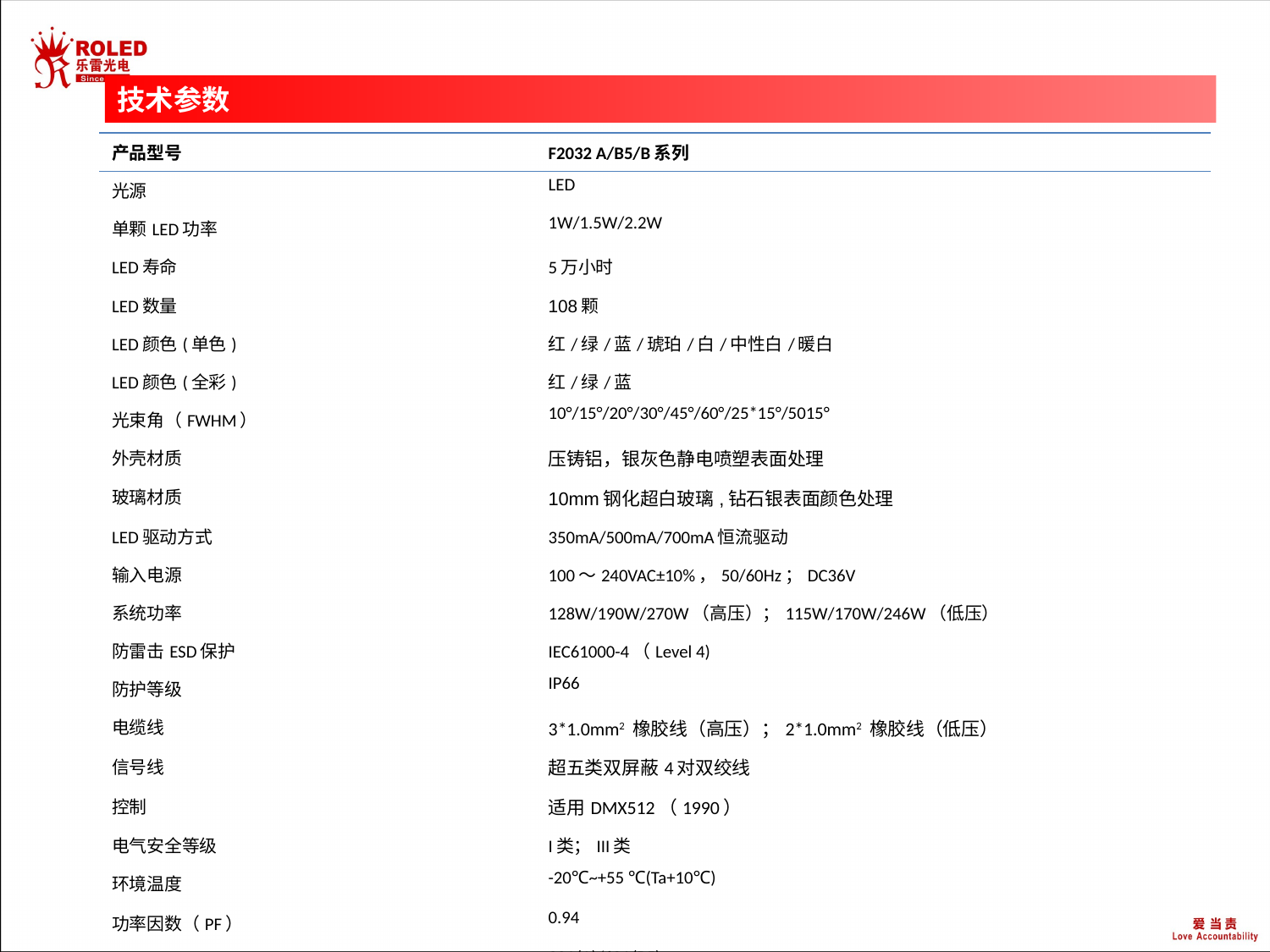

技术参数
| 产品型号 | F2032 A/B5/B系列 |
| --- | --- |
| 光源 | LED |
| 单颗LED功率 | 1W/1.5W/2.2W |
| LED寿命 | 5万小时 |
| LED数量 | 108颗 |
| LED颜色(单色) | 红/绿/蓝/琥珀/白/中性白/暖白 |
| LED颜色(全彩) | 红/绿/蓝 |
| 光束角（FWHM） | 10°/15°/20°/30°/45°/60°/25\*15°/5015° |
| 外壳材质 | 压铸铝，银灰色静电喷塑表面处理 |
| 玻璃材质 | 10mm钢化超白玻璃,钻石银表面颜色处理 |
| LED驱动方式 | 350mA/500mA/700mA恒流驱动 |
| 输入电源 | 100～240VAC±10%，50/60Hz；DC36V |
| 系统功率 | 128W/190W/270W（高压）；115W/170W/246W（低压） |
| 防雷击ESD保护 | IEC61000-4（Level 4) |
| 防护等级 | IP66 |
| 电缆线 | 3\*1.0mm2 橡胶线（高压）；2\*1.0mm2 橡胶线（低压） |
| 信号线 | 超五类双屏蔽4对双绞线 |
| 控制 | 适用DMX512（1990） |
| 电气安全等级 | I类；III类 |
| 环境温度 | -20℃~+55 ℃(Ta+10℃) |
| 功率因数（PF） | 0.94 |
| 冷启动电流（Max） | 30A(A)/60A(B5) |
| 净重 | 25KG |